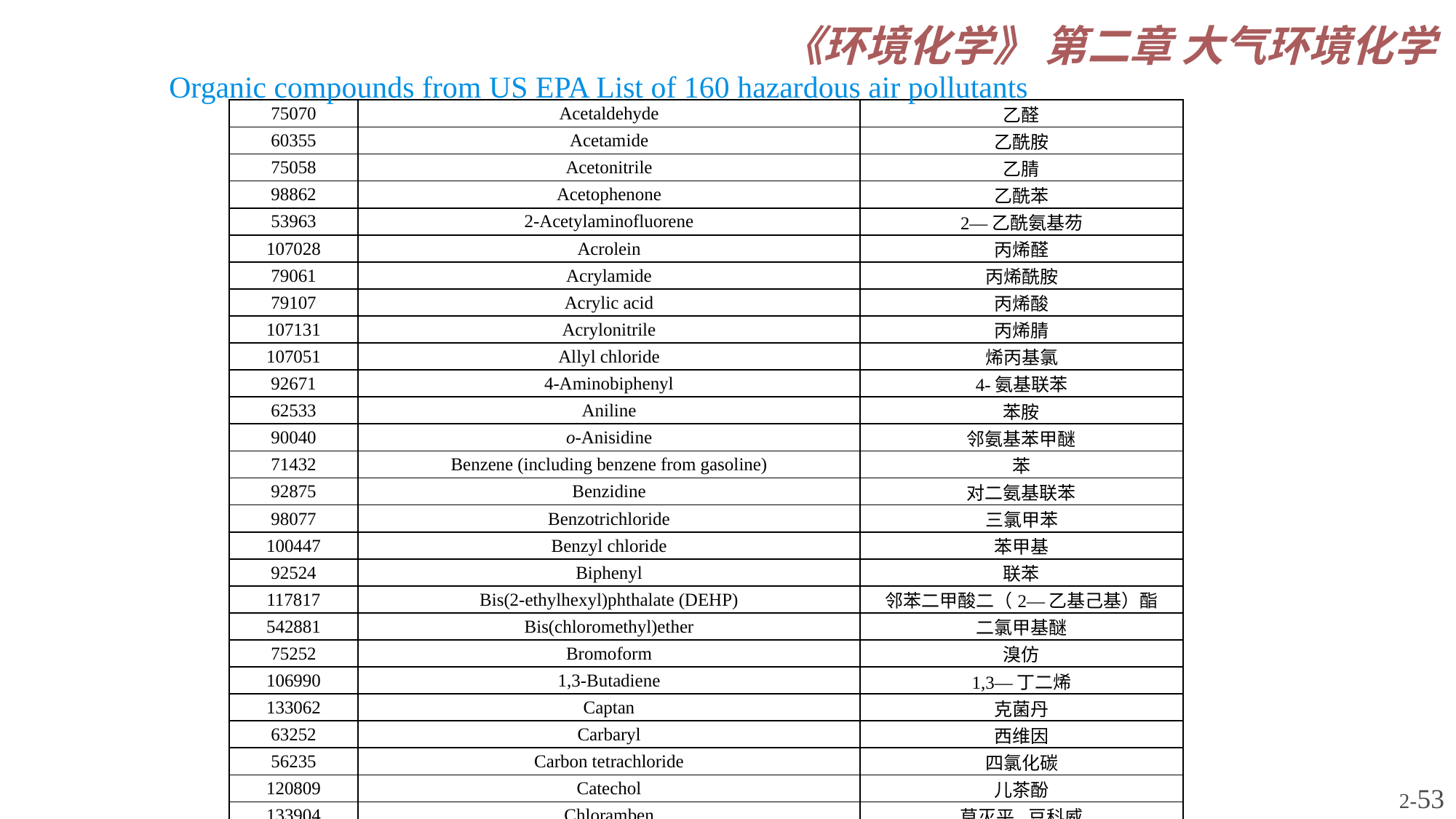

Organic compounds from US EPA List of 160 hazardous air pollutants
| 75070 | Acetaldehyde | 乙醛 |
| --- | --- | --- |
| 60355 | Acetamide | 乙酰胺 |
| 75058 | Acetonitrile | 乙腈 |
| 98862 | Acetophenone | 乙酰苯 |
| 53963 | 2-Acetylaminofluorene | 2—乙酰氨基芴 |
| 107028 | Acrolein | 丙烯醛 |
| 79061 | Acrylamide | 丙烯酰胺 |
| 79107 | Acrylic acid | 丙烯酸 |
| 107131 | Acrylonitrile | 丙烯腈 |
| 107051 | Allyl chloride | 烯丙基氯 |
| 92671 | 4-Aminobiphenyl | 4-氨基联苯 |
| 62533 | Aniline | 苯胺 |
| 90040 | o-Anisidine | 邻氨基苯甲醚 |
| 71432 | Benzene (including benzene from gasoline) | 苯 |
| 92875 | Benzidine | 对二氨基联苯 |
| 98077 | Benzotrichloride | 三氯甲苯 |
| 100447 | Benzyl chloride | 苯甲基 |
| 92524 | Biphenyl | 联苯 |
| 117817 | Bis(2-ethylhexyl)phthalate (DEHP) | 邻苯二甲酸二（2—乙基己基）酯 |
| 542881 | Bis(chloromethyl)ether | 二氯甲基醚 |
| 75252 | Bromoform | 溴仿 |
| 106990 | 1,3-Butadiene | 1,3—丁二烯 |
| 133062 | Captan | 克菌丹 |
| 63252 | Carbaryl | 西维因 |
| 56235 | Carbon tetrachloride | 四氯化碳 |
| 120809 | Catechol | 儿茶酚 |
| 133904 | Chloramben | 草灭平,豆科威 |
| 57749 | Chlordane | 氯丹 |
| 7782505 | Chlorine | 氯气 |
| 79118 | Chloroacetic acid | 氯乙酸 |
| 532274 | 2-Chloroacetophenone | 2—氯苯乙酮 |
| 108907 | Chlorobenzene | 氯苯 |
2-53